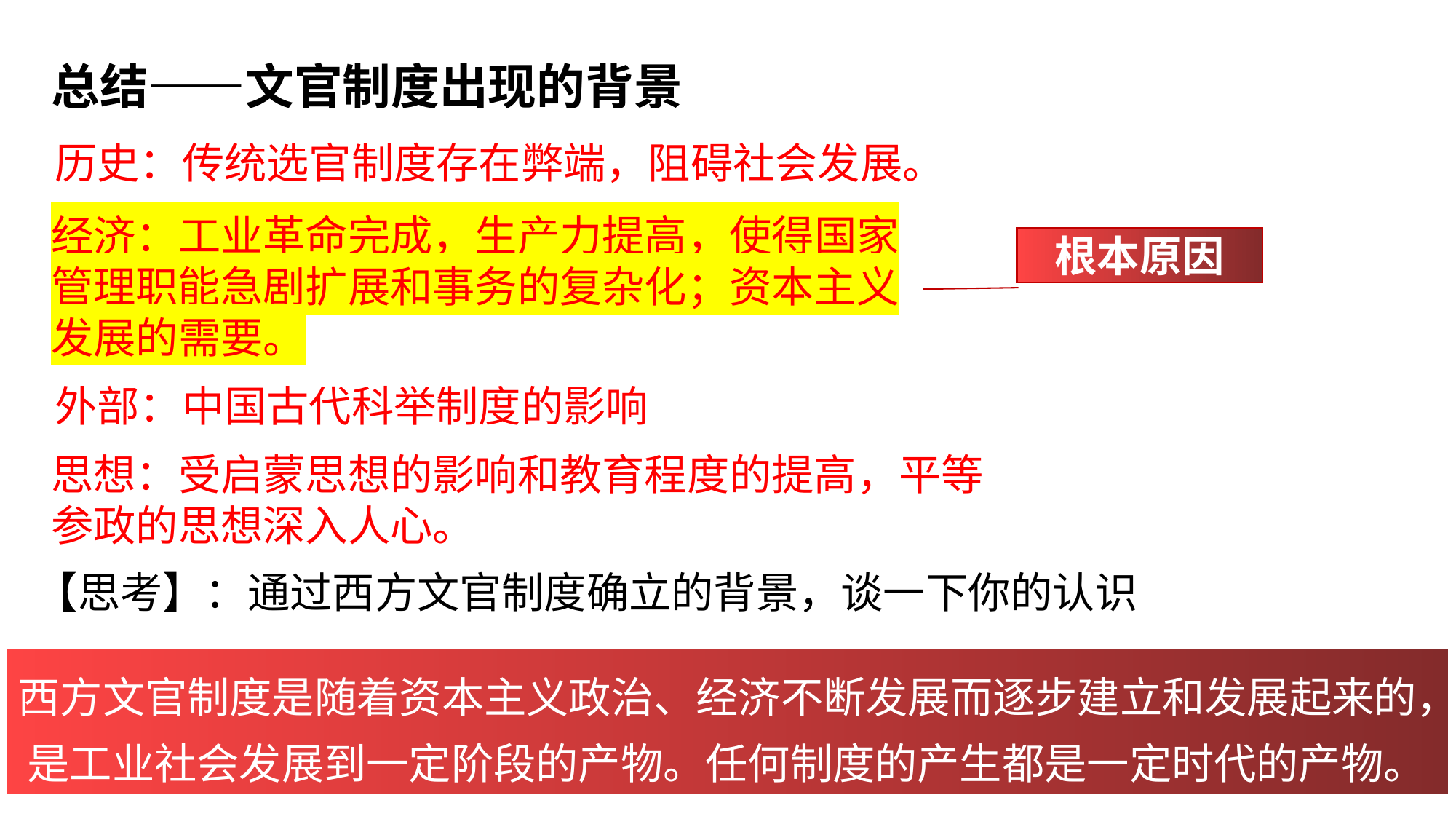

总结——文官制度出现的背景
历史：传统选官制度存在弊端，阻碍社会发展。
经济：工业革命完成，生产力提高，使得国家管理职能急剧扩展和事务的复杂化；资本主义发展的需要。
根本原因
外部：中国古代科举制度的影响
思想：受启蒙思想的影响和教育程度的提高，平等参政的思想深入人心。
【思考】：通过西方文官制度确立的背景，谈一下你的认识
西方文官制度是随着资本主义政治、经济不断发展而逐步建立和发展起来的， 是工业社会发展到一定阶段的产物。任何制度的产生都是一定时代的产物。